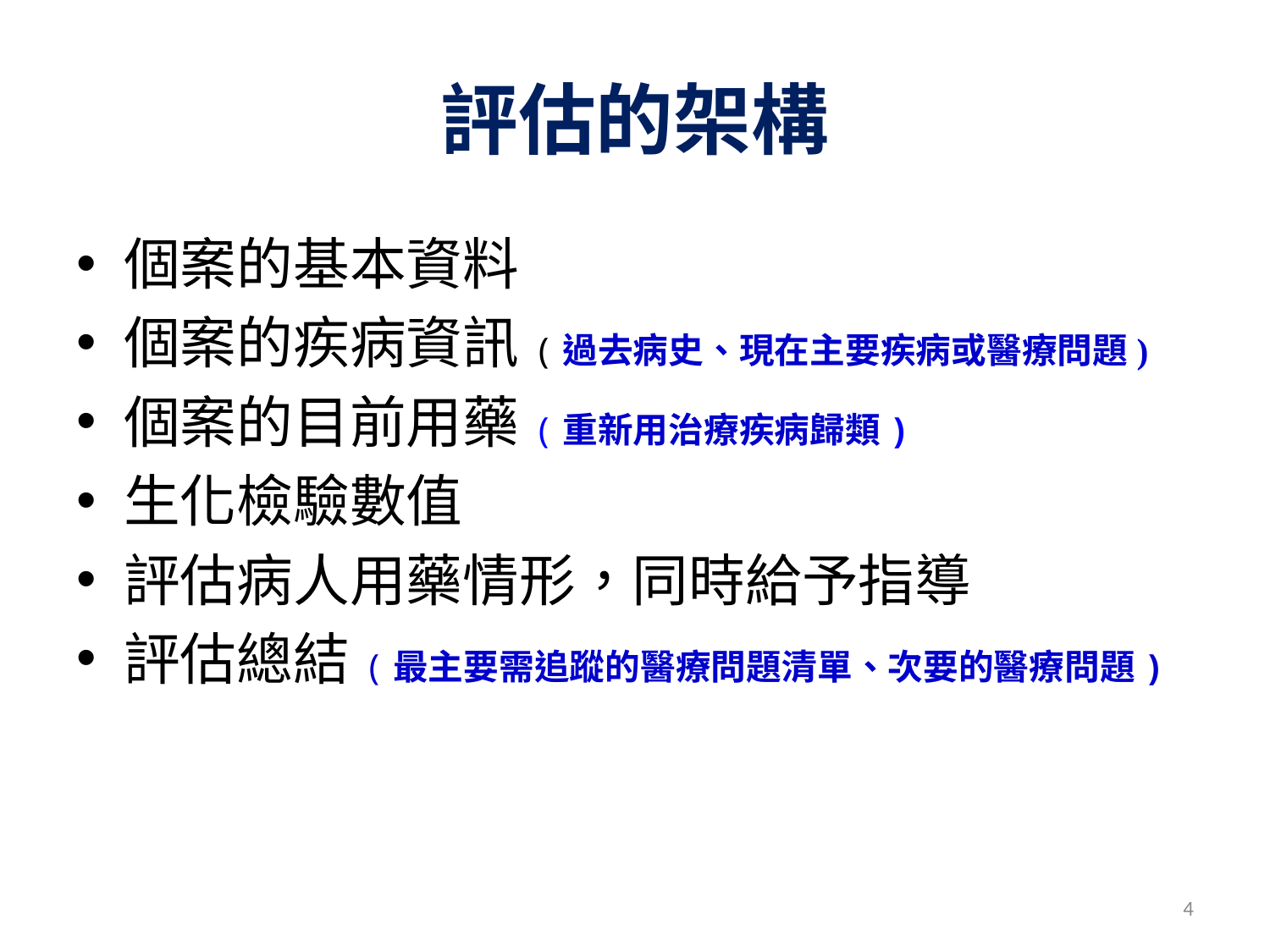

# 評估的架構
個案的基本資料
個案的疾病資訊(過去病史、現在主要疾病或醫療問題)
個案的目前用藥(重新用治療疾病歸類)
生化檢驗數值
評估病人用藥情形，同時給予指導
評估總結(最主要需追蹤的醫療問題清單、次要的醫療問題)

4